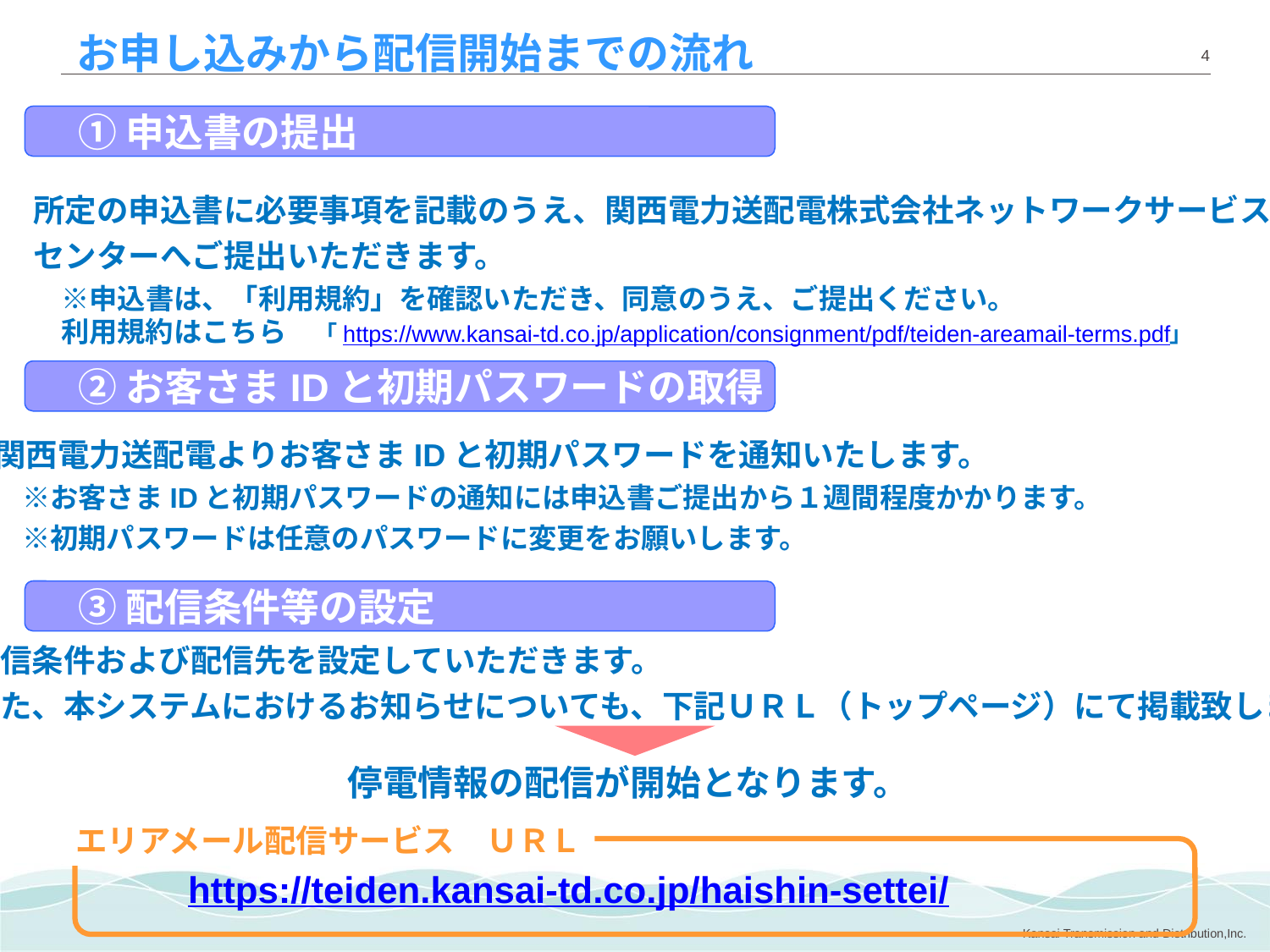

お申し込みから配信開始までの流れ
　① 申込書の提出
所定の申込書に必要事項を記載のうえ、関西電力送配電株式会社ネットワークサービス
センターへご提出いただきます。
　※申込書は、「利用規約」を確認いただき、同意のうえ、ご提出ください。
　利用規約はこちら　「https://www.kansai-td.co.jp/application/consignment/pdf/teiden-areamail-terms.pdf」
　② お客さまIDと初期パスワードの取得
関西電力送配電よりお客さまIDと初期パスワードを通知いたします。
　※お客さまIDと初期パスワードの通知には申込書ご提出から１週間程度かかります。
　※初期パスワードは任意のパスワードに変更をお願いします。
　③ 配信条件等の設定
配信条件および配信先を設定していただきます。
また、本システムにおけるお知らせについても、下記ＵＲＬ（トップページ）にて掲載致します。

停電情報の配信が開始となります。
エリアメール配信サービス　ＵＲＬ

https://teiden.kansai-td.co.jp/haishin-settei/